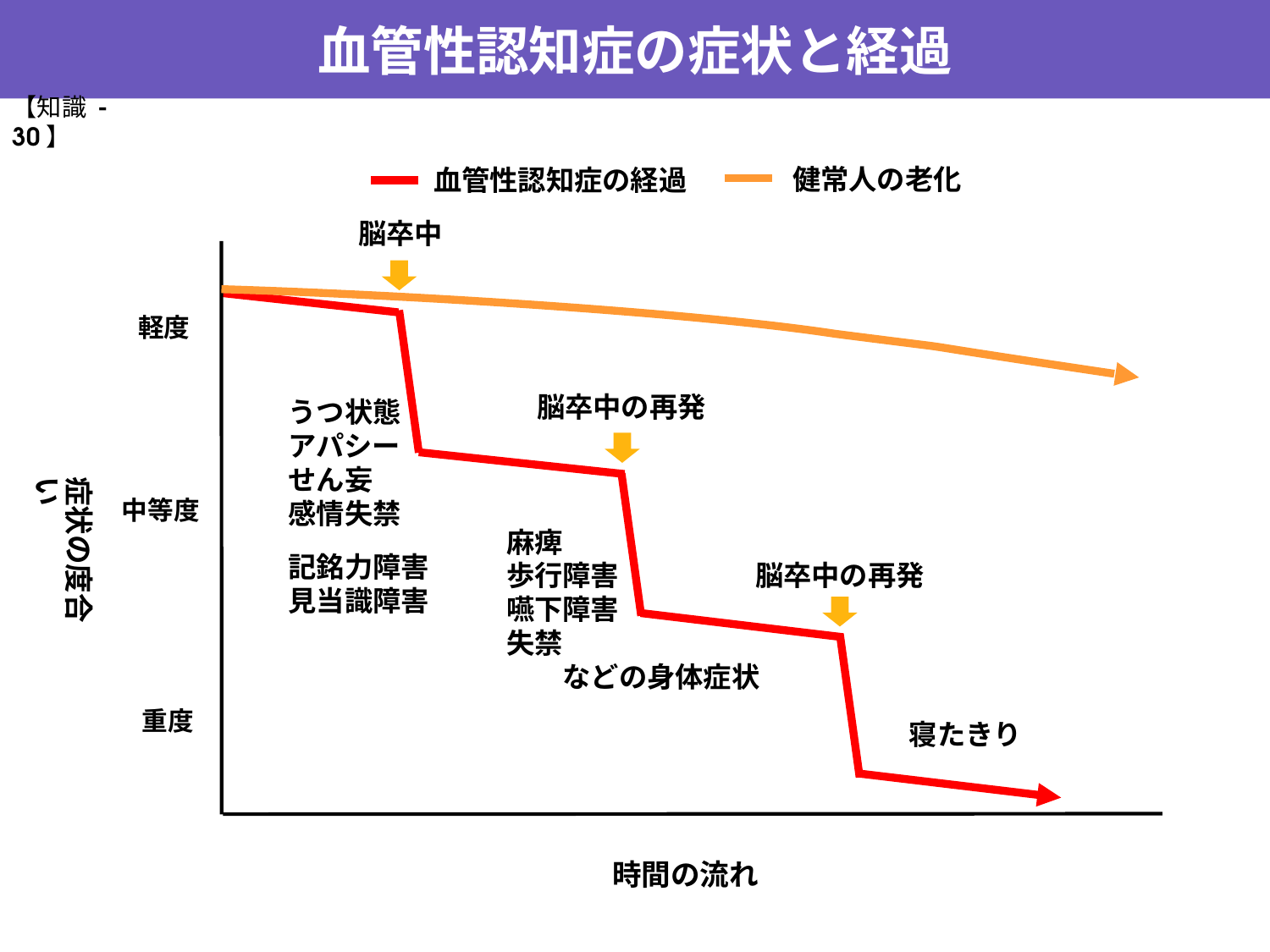

血管性認知症の症状と経過
【知識 -30】
  健常人の老化
血管性認知症の経過
脳卒中

軽度
脳卒中の再発
うつ状態
アパシー
せん妄
感情失禁
記銘力障害
見当識障害

症状の度合い
中等度
麻痺
歩行障害
嚥下障害
失禁
　　などの身体症状
脳卒中の再発

重度
寝たきり

時間の流れ